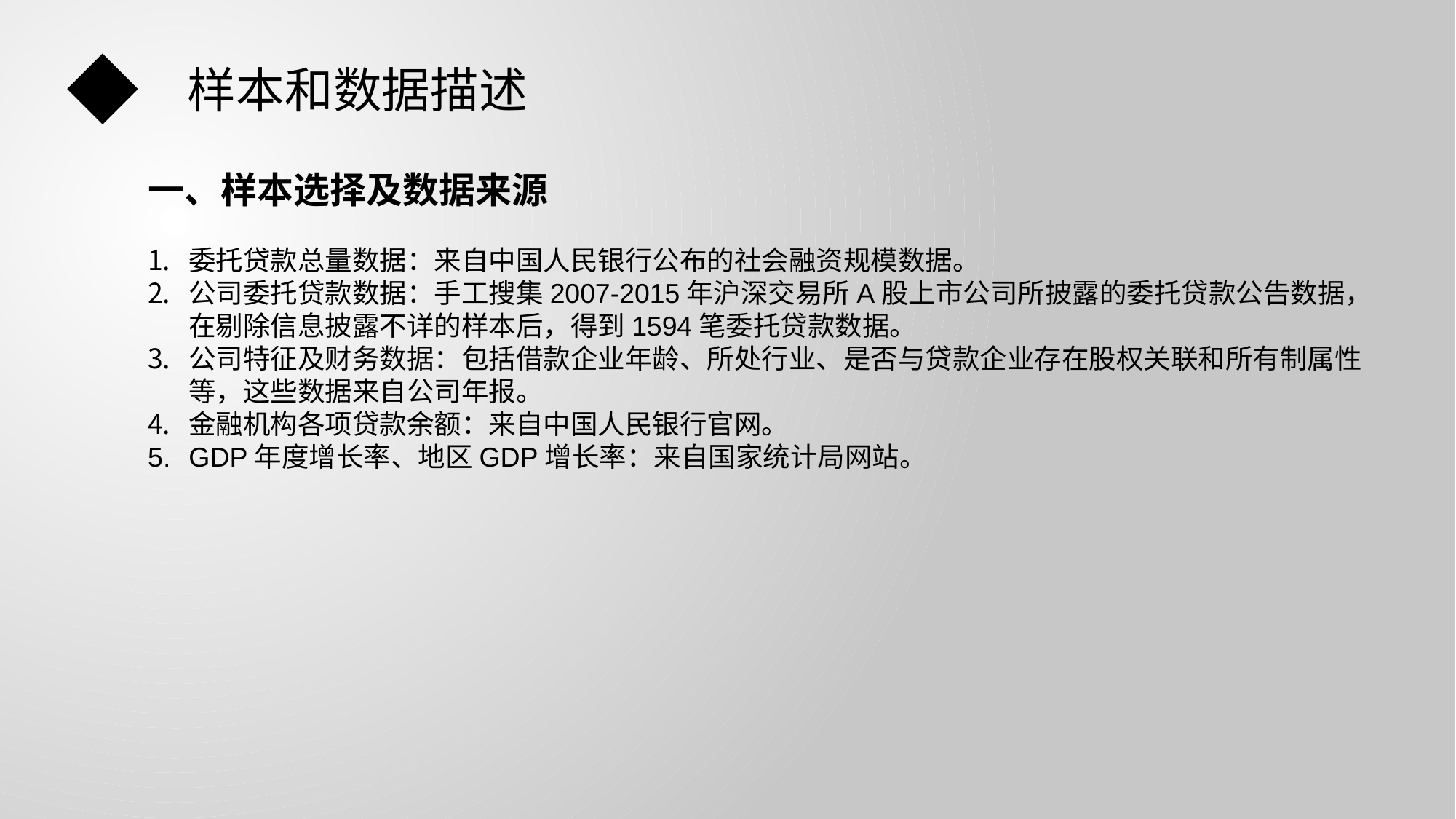

样本和数据描述
一、样本选择及数据来源

委托贷款总量数据：来自中国人民银行公布的社会融资规模数据。
公司委托贷款数据：手工搜集2007-2015年沪深交易所A股上市公司所披露的委托贷款公告数据，在剔除信息披露不详的样本后，得到1594笔委托贷款数据。
公司特征及财务数据：包括借款企业年龄、所处行业、是否与贷款企业存在股权关联和所有制属性等，这些数据来自公司年报。
金融机构各项贷款余额：来自中国人民银行官网。
GDP年度增长率、地区GDP增长率：来自国家统计局网站。